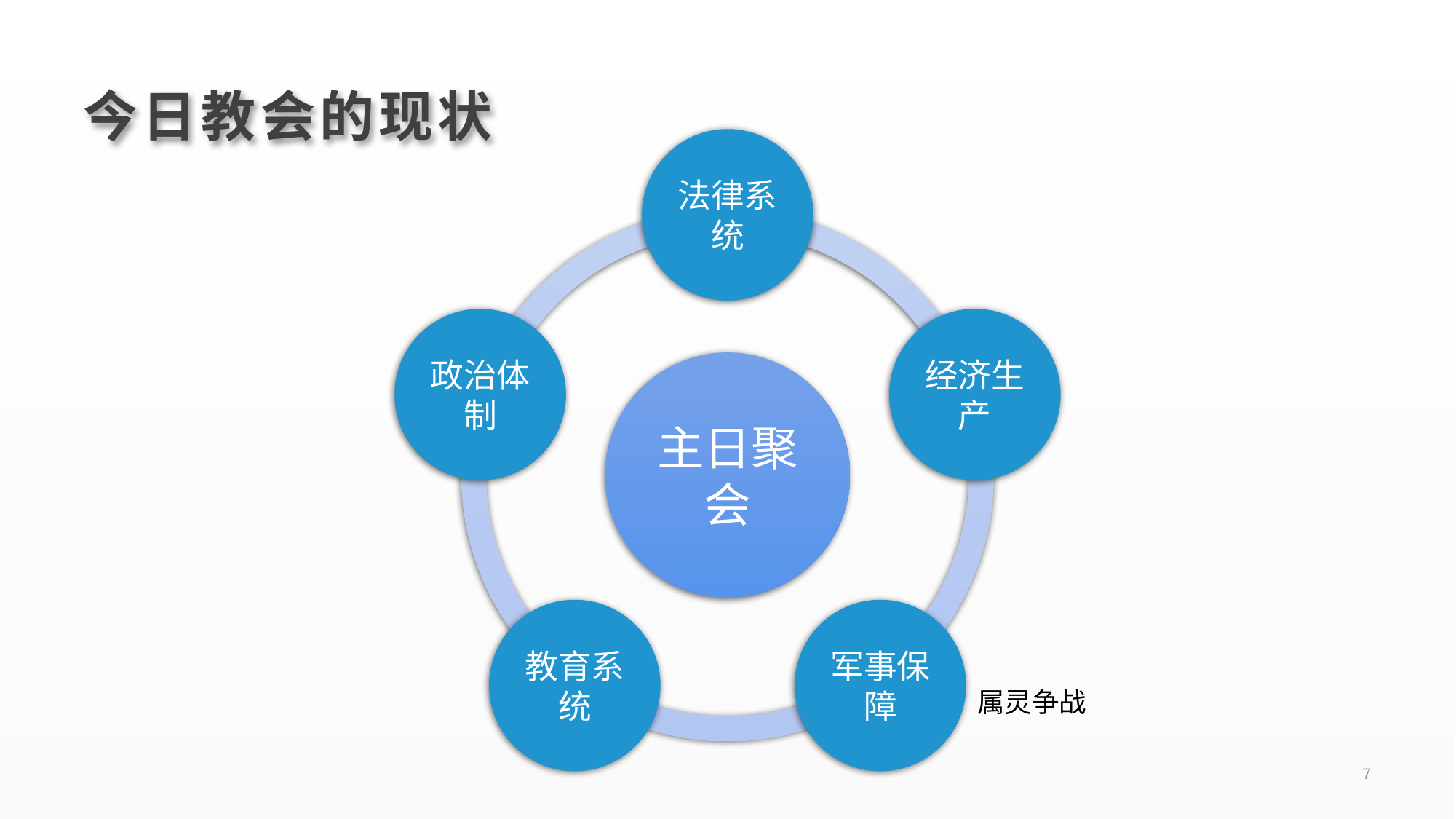

# 今日教会的现状
主日聚会
法律系统
经济生产
军事保障
教育系统
政治体制
属灵争战
7